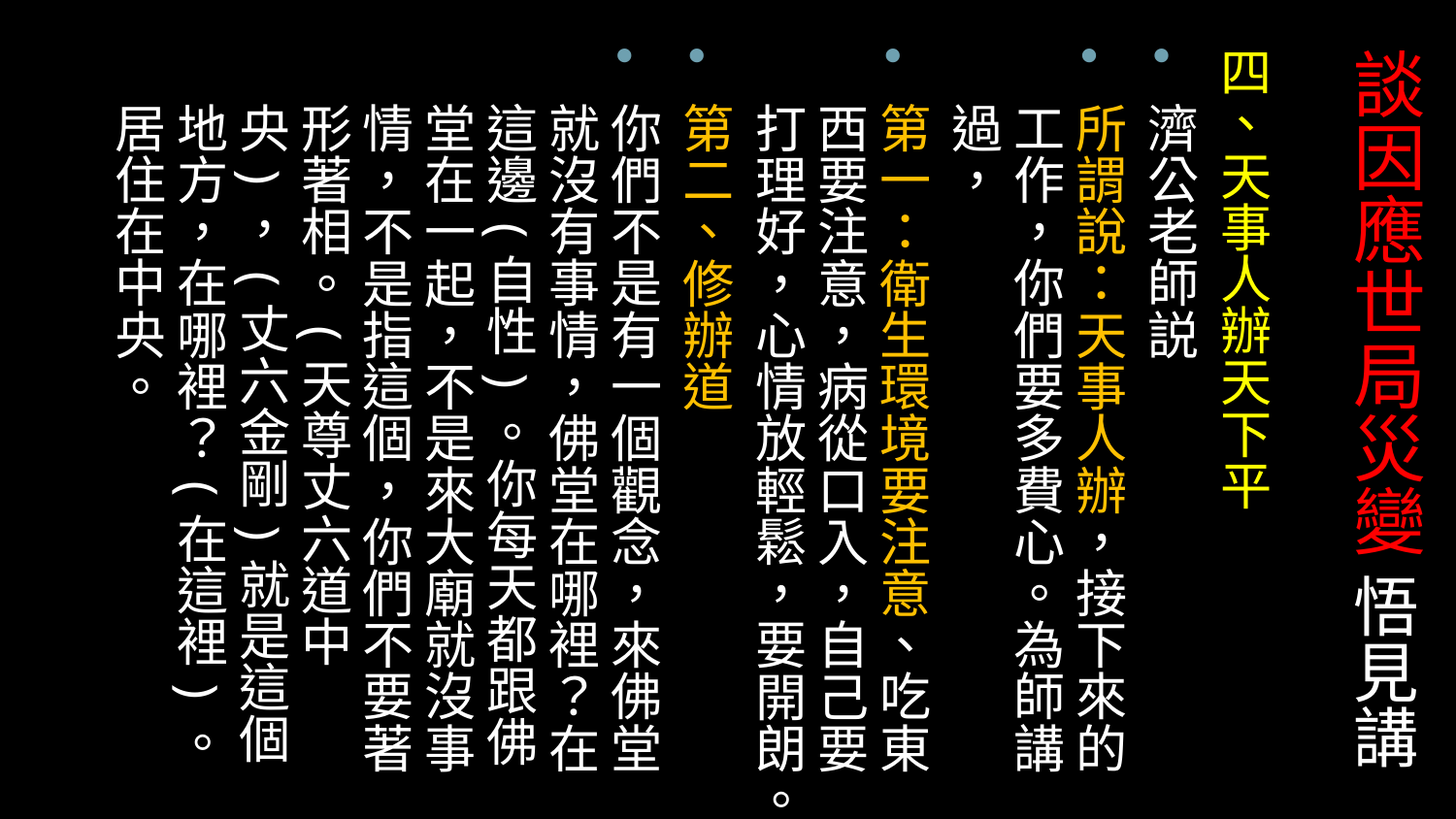

# 談因應世局災變 悟見講
四、天事人辦天下平
濟公老師説
所謂說：天事人辦，接下來的工作，你們要多費心。為師講過，
第一：衛生環境要注意、吃東西要注意，病從口入，自己要打理好，心情放輕鬆，要開朗。
第二、修辦道
你們不是有一個觀念，來佛堂就沒有事情，佛堂在哪裡？在這邊(自性)。你每天都跟佛堂在一起，不是來大廟就沒事情，不是指這個，你們不要著形著相。(天尊丈六道中央)，(丈六金剛)就是這個地方，在哪裡？(在這裡)。居住在中央。